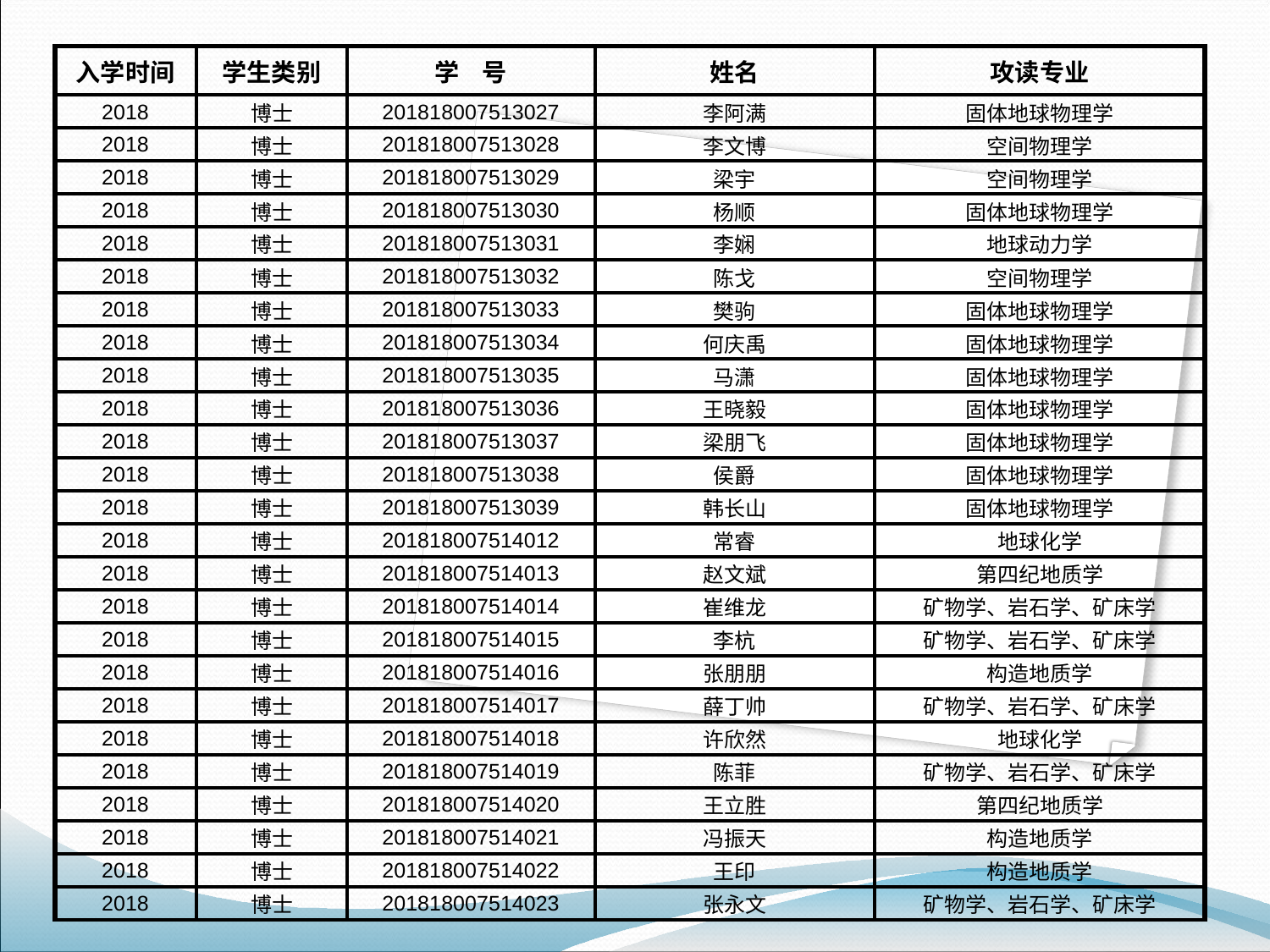

| 入学时间 | 学生类别 | 学 号 | 姓名 | 攻读专业 |
| --- | --- | --- | --- | --- |
| 2018 | 博士 | 201818007513027 | 李阿满 | 固体地球物理学 |
| 2018 | 博士 | 201818007513028 | 李文博 | 空间物理学 |
| 2018 | 博士 | 201818007513029 | 梁宇 | 空间物理学 |
| 2018 | 博士 | 201818007513030 | 杨顺 | 固体地球物理学 |
| 2018 | 博士 | 201818007513031 | 李娴 | 地球动力学 |
| 2018 | 博士 | 201818007513032 | 陈戈 | 空间物理学 |
| 2018 | 博士 | 201818007513033 | 樊驹 | 固体地球物理学 |
| 2018 | 博士 | 201818007513034 | 何庆禹 | 固体地球物理学 |
| 2018 | 博士 | 201818007513035 | 马潇 | 固体地球物理学 |
| 2018 | 博士 | 201818007513036 | 王晓毅 | 固体地球物理学 |
| 2018 | 博士 | 201818007513037 | 梁朋飞 | 固体地球物理学 |
| 2018 | 博士 | 201818007513038 | 侯爵 | 固体地球物理学 |
| 2018 | 博士 | 201818007513039 | 韩长山 | 固体地球物理学 |
| 2018 | 博士 | 201818007514012 | 常睿 | 地球化学 |
| 2018 | 博士 | 201818007514013 | 赵文斌 | 第四纪地质学 |
| 2018 | 博士 | 201818007514014 | 崔维龙 | 矿物学、岩石学、矿床学 |
| 2018 | 博士 | 201818007514015 | 李杭 | 矿物学、岩石学、矿床学 |
| 2018 | 博士 | 201818007514016 | 张朋朋 | 构造地质学 |
| 2018 | 博士 | 201818007514017 | 薛丁帅 | 矿物学、岩石学、矿床学 |
| 2018 | 博士 | 201818007514018 | 许欣然 | 地球化学 |
| 2018 | 博士 | 201818007514019 | 陈菲 | 矿物学、岩石学、矿床学 |
| 2018 | 博士 | 201818007514020 | 王立胜 | 第四纪地质学 |
| 2018 | 博士 | 201818007514021 | 冯振天 | 构造地质学 |
| 2018 | 博士 | 201818007514022 | 王印 | 构造地质学 |
| 2018 | 博士 | 201818007514023 | 张永文 | 矿物学、岩石学、矿床学 |